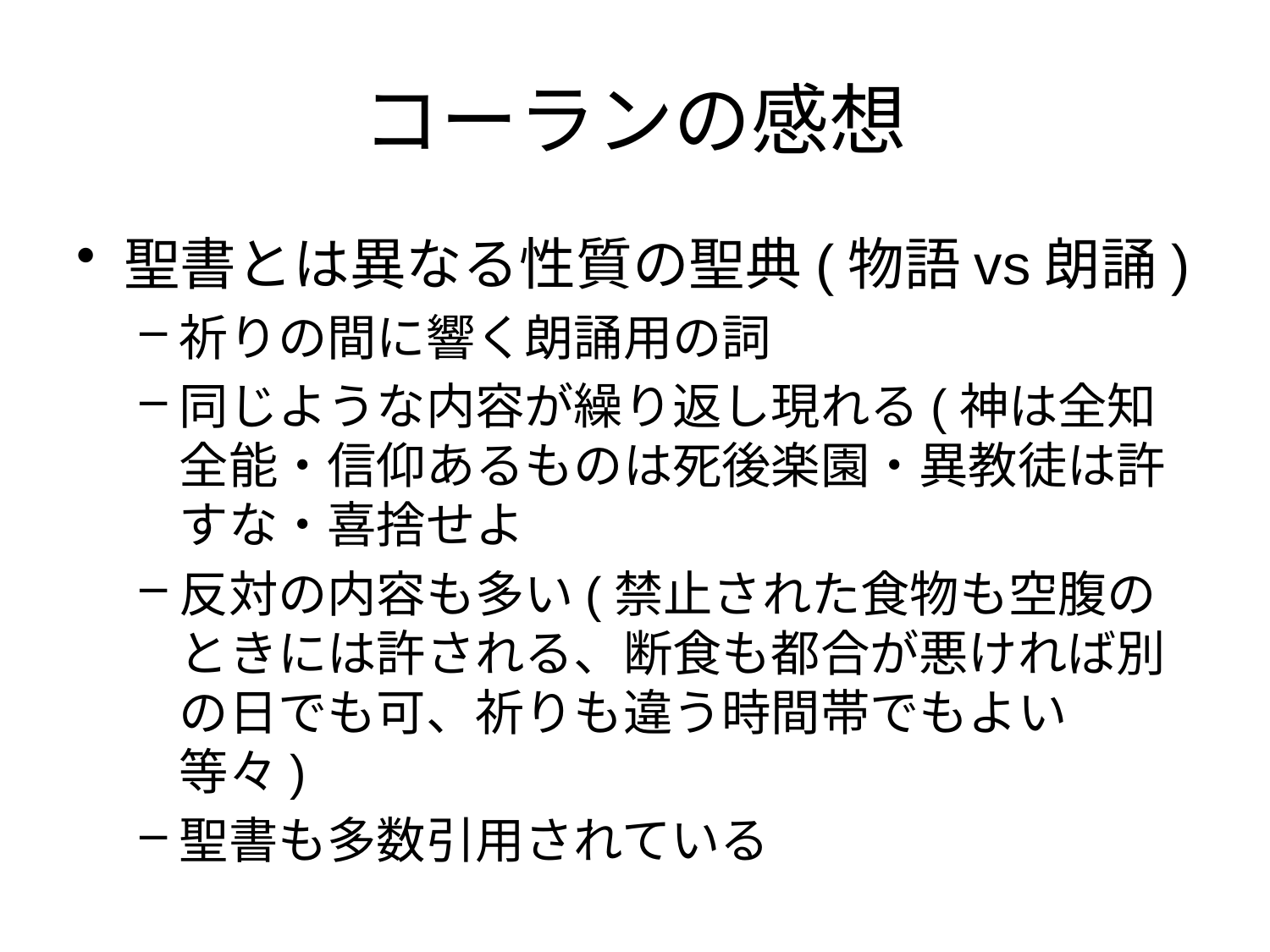

# コーランの感想
聖書とは異なる性質の聖典(物語vs朗誦)
祈りの間に響く朗誦用の詞
同じような内容が繰り返し現れる(神は全知全能・信仰あるものは死後楽園・異教徒は許すな・喜捨せよ
反対の内容も多い(禁止された食物も空腹のときには許される、断食も都合が悪ければ別の日でも可、祈りも違う時間帯でもよい等々)
聖書も多数引用されている